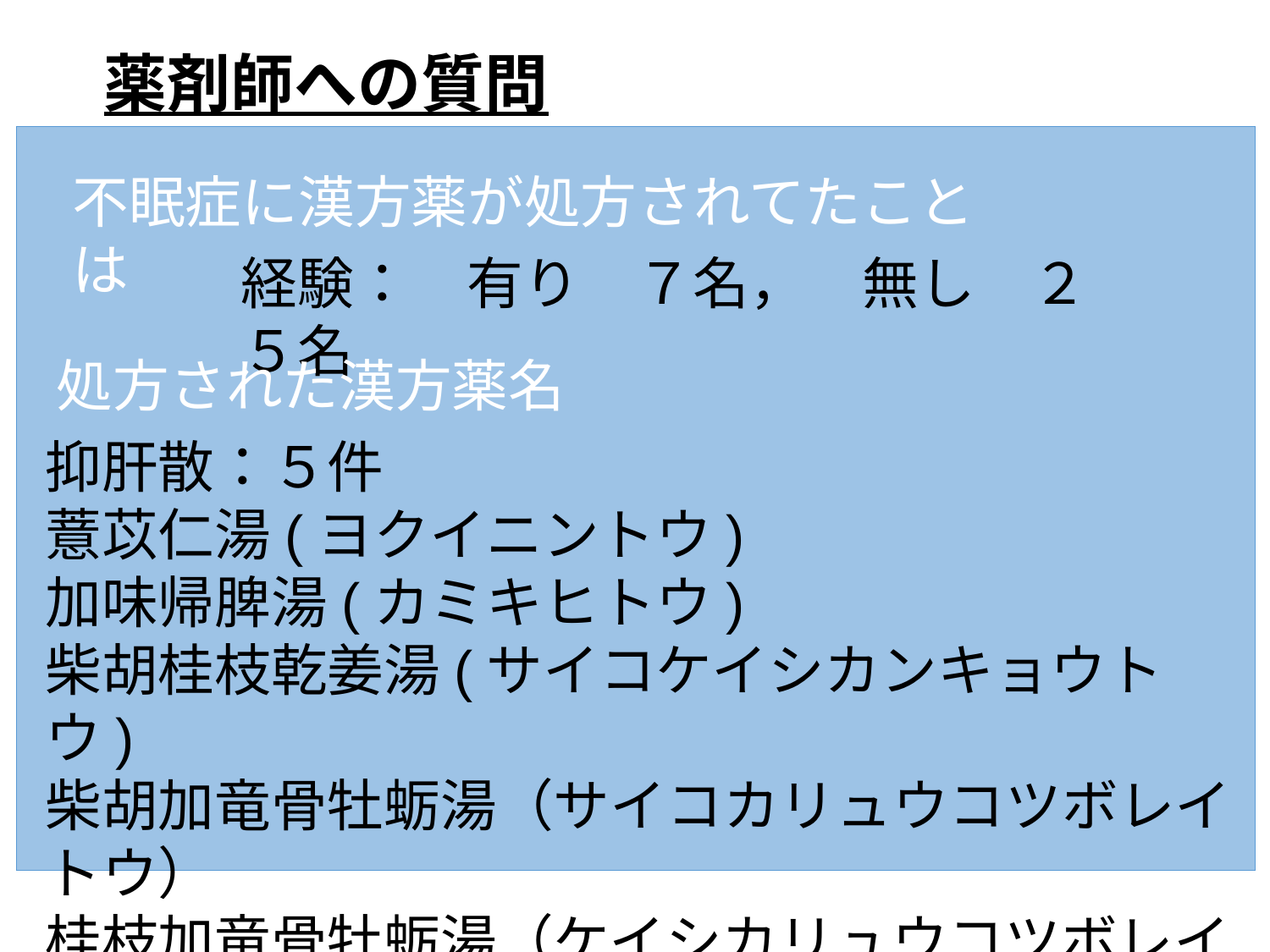

薬剤師への質問

不眠症に漢方薬が処方されてたことは
経験：　有り　７名，　無し　２５名
処方された漢方薬名
抑肝散：５件
薏苡仁湯(ヨクイニントウ)
加味帰脾湯(カミキヒトウ)
柴胡桂枝乾姜湯(サイコケイシカンキョウトウ)
柴胡加竜骨牡蛎湯（サイコカリュウコツボレイトウ）
桂枝加竜骨牡蛎湯（ケイシカリュウコツボレイトウ）